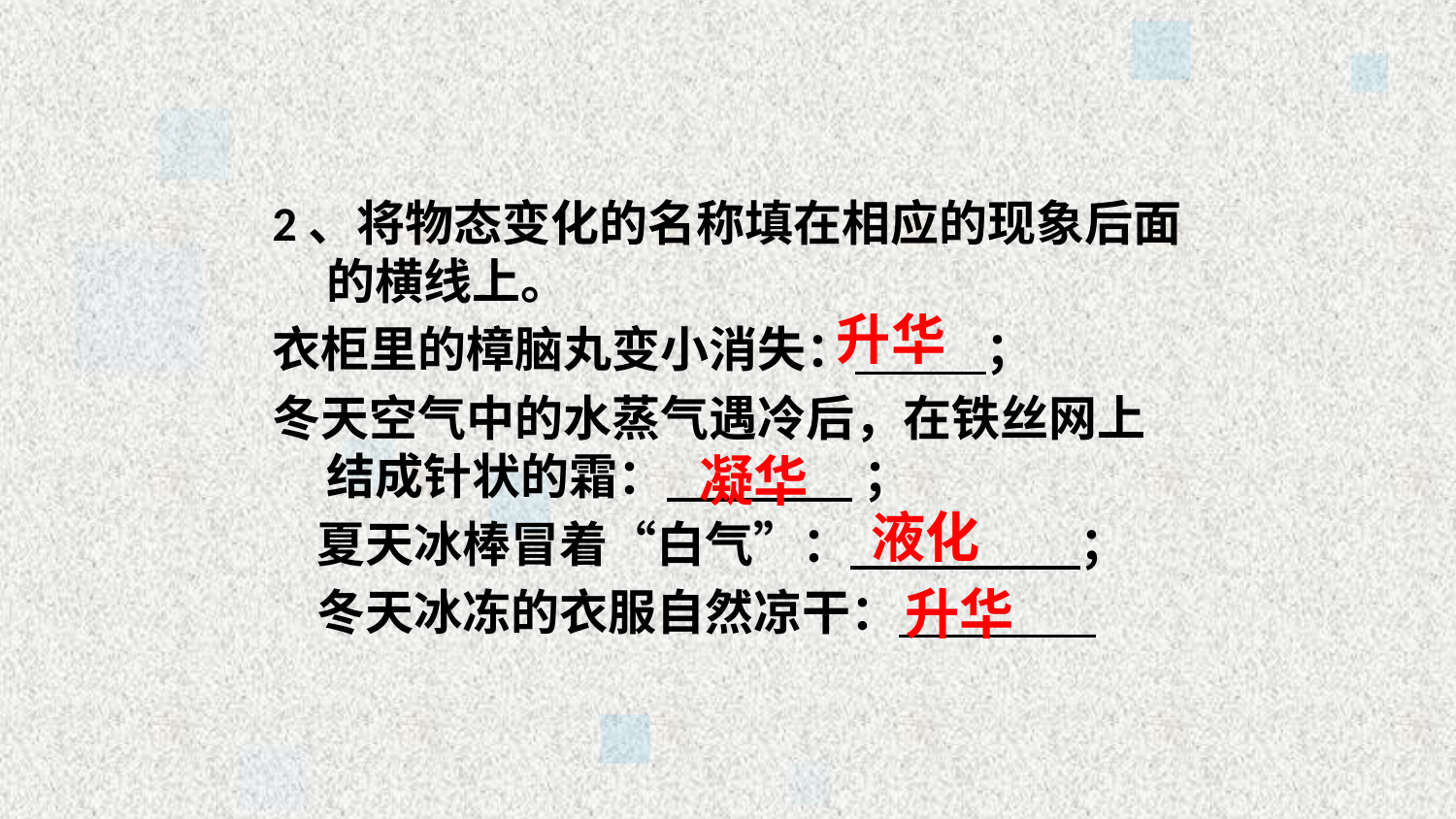

2、将物态变化的名称填在相应的现象后面的横线上。
衣柜里的樟脑丸变小消失：            ；
冬天空气中的水蒸气遇冷后，在铁丝网上结成针状的霜：                  ；
   夏天冰棒冒着“白气”：                     ；
   冬天冰冻的衣服自然凉干：

升华
凝华

液化
升华